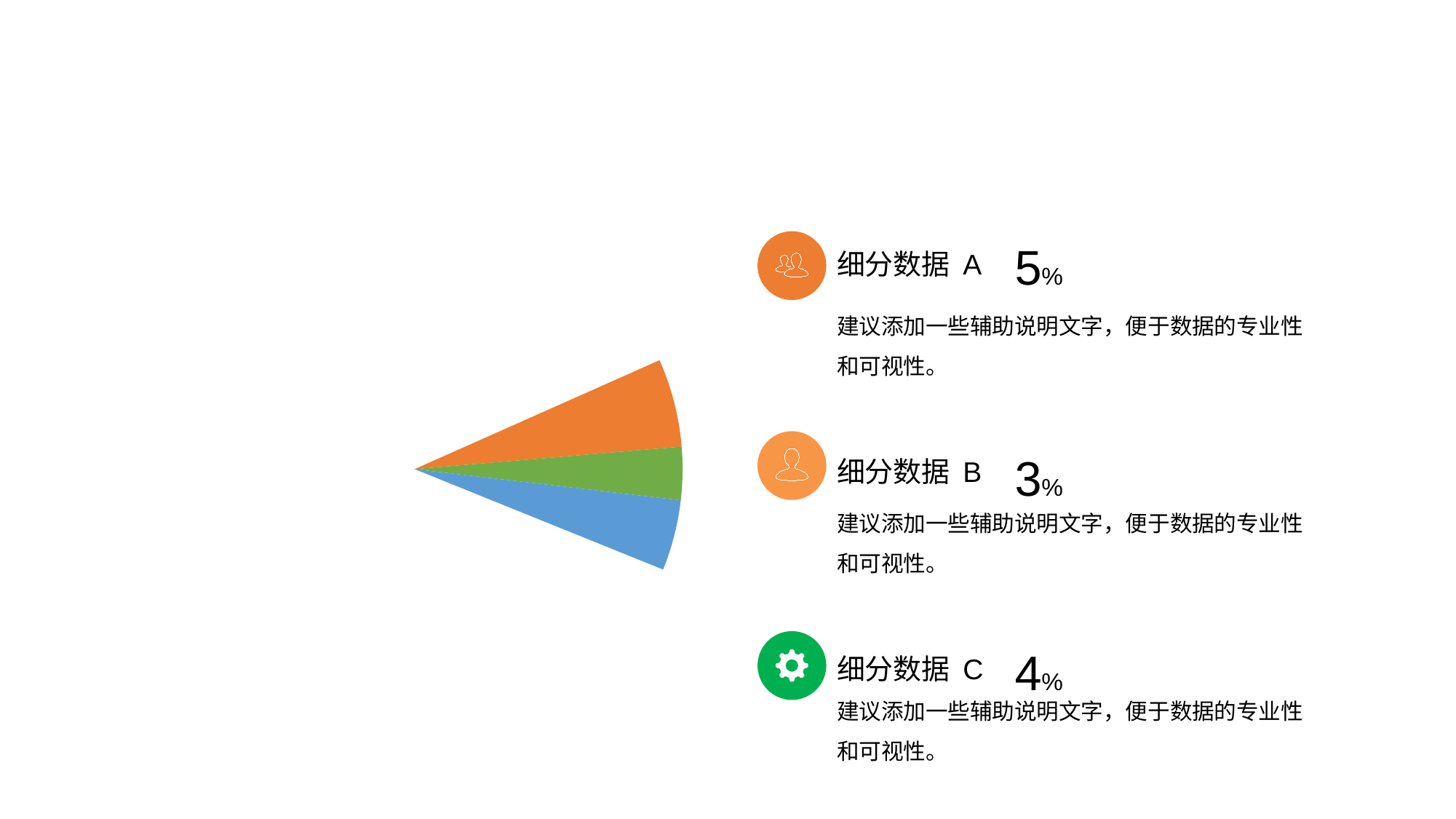

### Chart

| Category |  |  |
|---|---|---|
5%
细分数据 A

建议添加一些辅助说明文字，便于数据的专业性和可视性。

3%

细分数据 B

建议添加一些辅助说明文字，便于数据的专业性和可视性。
4%
细分数据 C

建议添加一些辅助说明文字，便于数据的专业性和可视性。